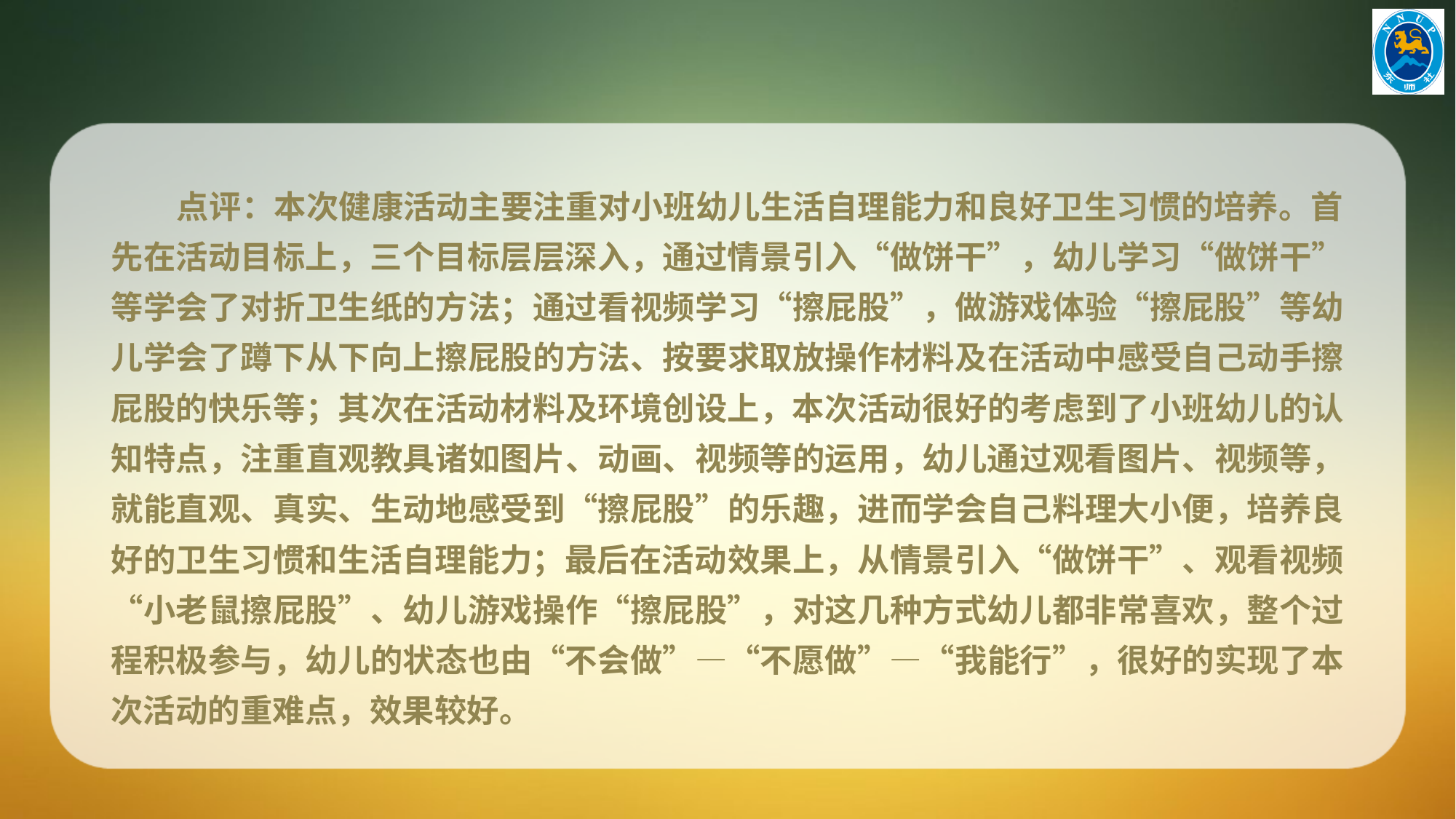

点评：本次健康活动主要注重对小班幼儿生活自理能力和良好卫生习惯的培养。首先在活动目标上，三个目标层层深入，通过情景引入“做饼干”，幼儿学习“做饼干”等学会了对折卫生纸的方法；通过看视频学习“擦屁股”，做游戏体验“擦屁股”等幼儿学会了蹲下从下向上擦屁股的方法、按要求取放操作材料及在活动中感受自己动手擦屁股的快乐等；其次在活动材料及环境创设上，本次活动很好的考虑到了小班幼儿的认知特点，注重直观教具诸如图片、动画、视频等的运用，幼儿通过观看图片、视频等，就能直观、真实、生动地感受到“擦屁股”的乐趣，进而学会自己料理大小便，培养良好的卫生习惯和生活自理能力；最后在活动效果上，从情景引入“做饼干”、观看视频“小老鼠擦屁股”、幼儿游戏操作“擦屁股”，对这几种方式幼儿都非常喜欢，整个过程积极参与，幼儿的状态也由“不会做”—“不愿做”—“我能行”，很好的实现了本次活动的重难点，效果较好。